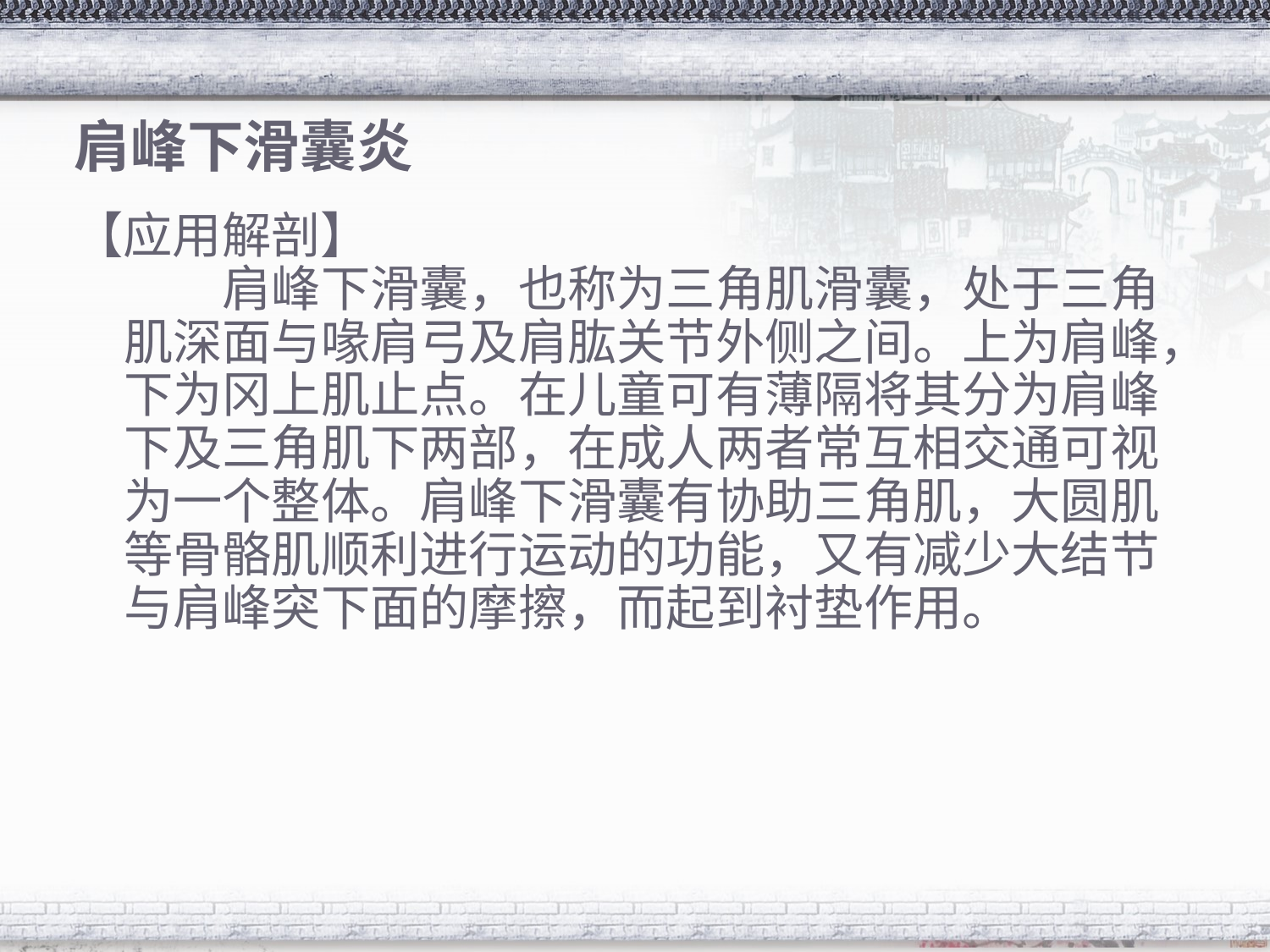

# 肩峰下滑囊炎
【应用解剖】
　　肩峰下滑囊，也称为三角肌滑囊，处于三角肌深面与喙肩弓及肩肱关节外侧之间。上为肩峰，下为冈上肌止点。在儿童可有薄隔将其分为肩峰下及三角肌下两部，在成人两者常互相交通可视为一个整体。肩峰下滑囊有协助三角肌，大圆肌等骨骼肌顺利进行运动的功能，又有减少大结节与肩峰突下面的摩擦，而起到衬垫作用。